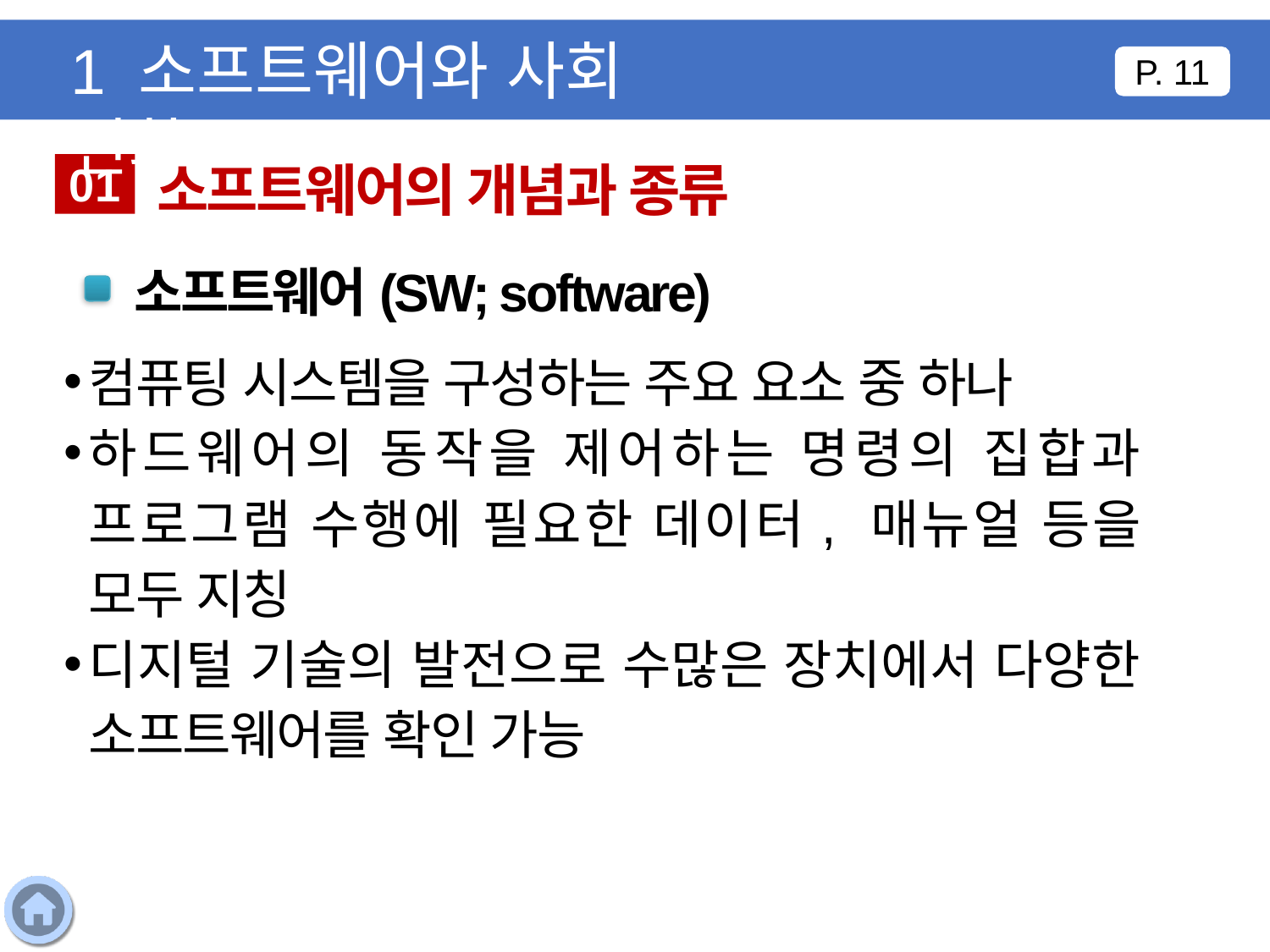

1 소프트웨어와 사회 변화
P. 11
 소프트웨어의 개념과 종류
01
 소프트웨어(SW; software)

컴퓨팅 시스템을 구성하는 주요 요소 중 하나
하드웨어의 동작을 제어하는 명령의 집합과 프로그램 수행에 필요한 데이터, 매뉴얼 등을 모두 지칭
디지털 기술의 발전으로 수많은 장치에서 다양한 소프트웨어를 확인 가능